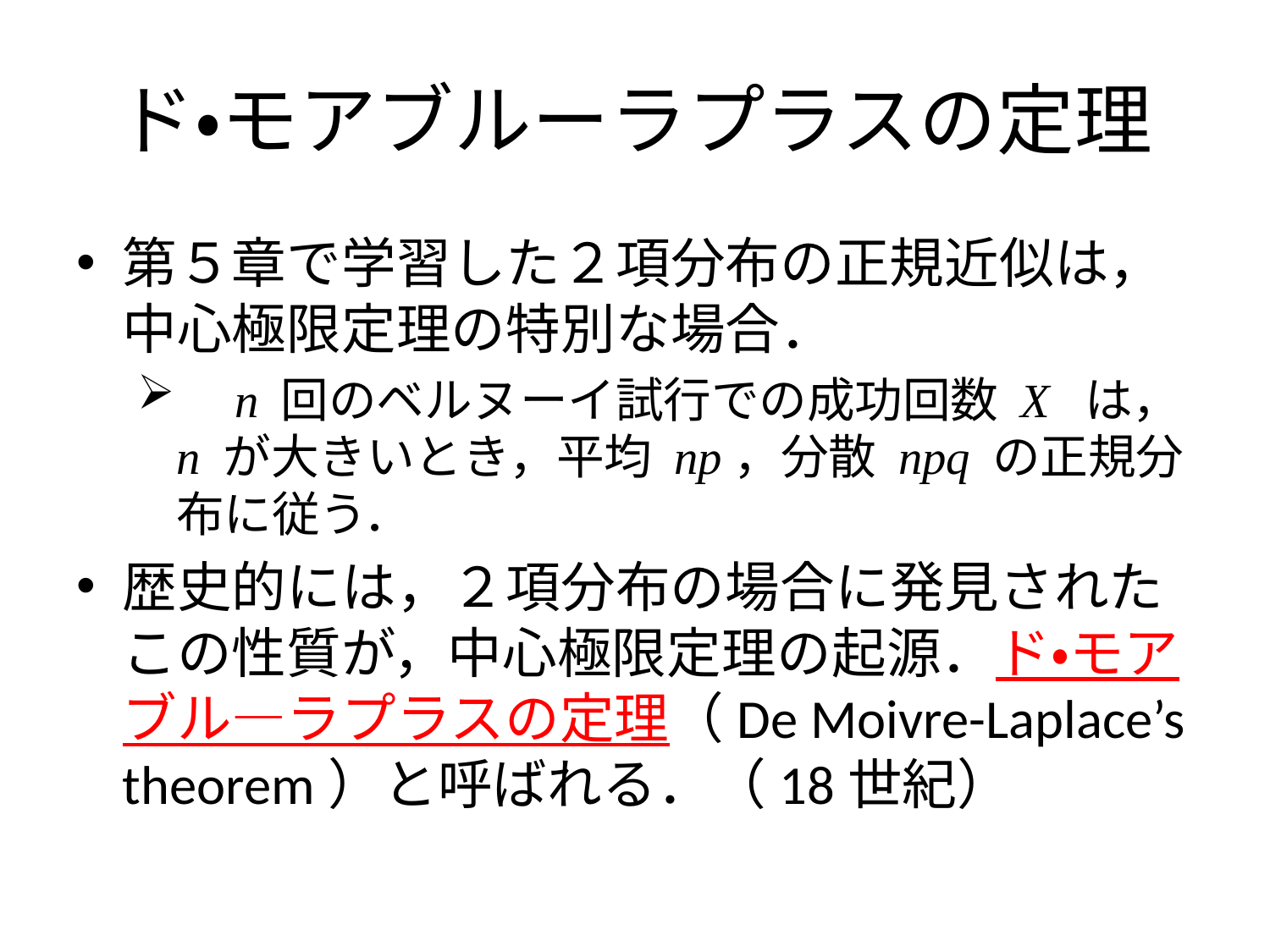

# ド・モアブルーラプラスの定理
第５章で学習した２項分布の正規近似は，中心極限定理の特別な場合．
　n 回のベルヌーイ試行での成功回数 X  は，n が大きいとき，平均 np，分散 npq の正規分布に従う．
歴史的には，２項分布の場合に発見されたこの性質が，中心極限定理の起源．ド・モアブル―ラプラスの定理（De Moivre-Laplace’s theorem）と呼ばれる．（18世紀）